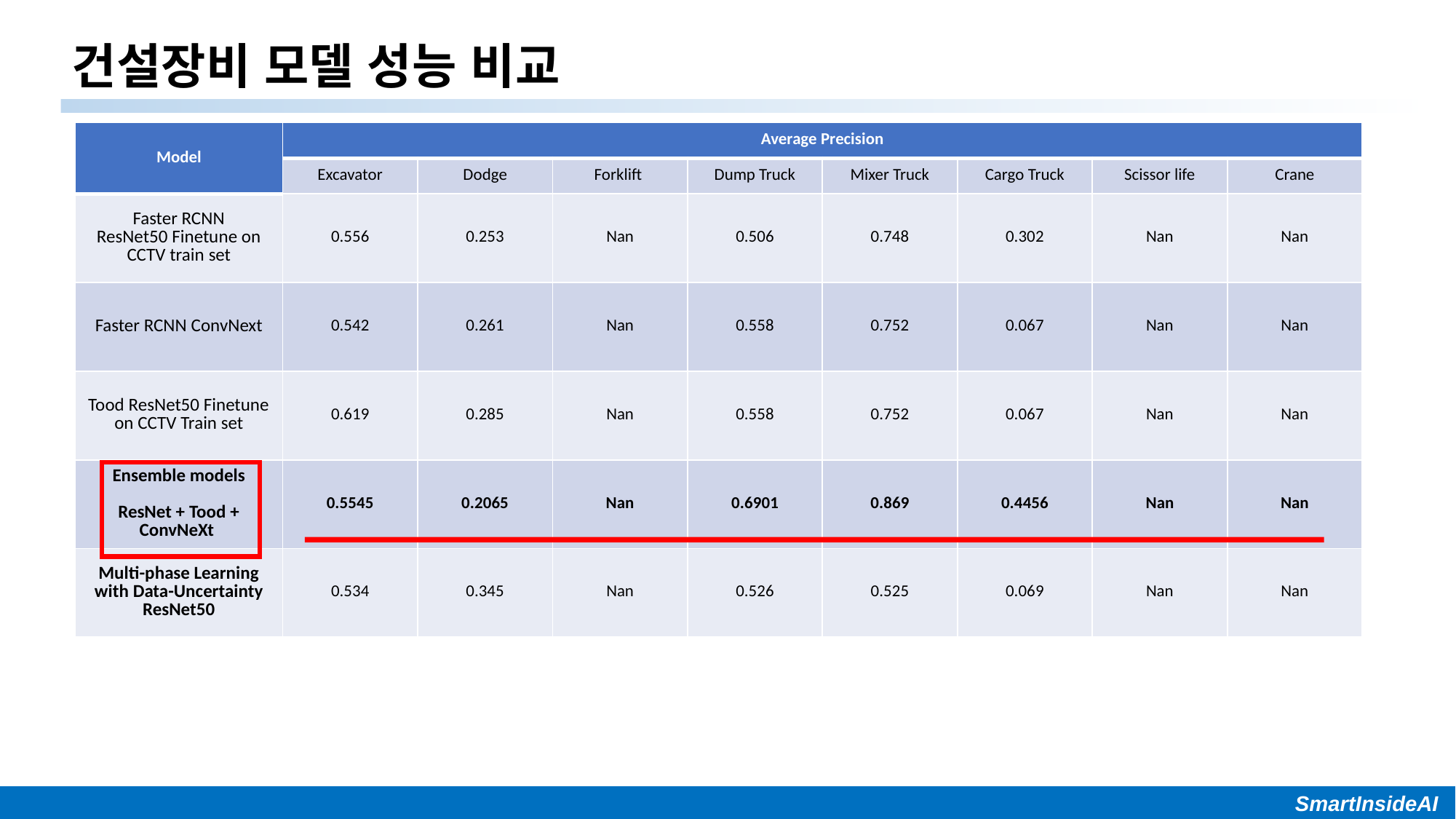

건설장비 모델 성능 비교

| Model​ | Average Precision​ |  |  |  |  |  |  |  |
| --- | --- | --- | --- | --- | --- | --- | --- | --- |
|  | Excavator​ | Dodge​ | Forklift ​ | Dump Truck​ | Mixer Truck​ | Cargo Truck​ | Scissor life​ | Crane​ |
| Faster RCNN ResNet50 Finetune on CCTV train set​ | 0.556 | 0.253 | Nan | 0.506 | 0.748 | 0.302 | Nan | Nan |
| Faster RCNN ConvNext​ | 0.542 | 0.261 | Nan | 0.558 | 0.752 | 0.067 | Nan | Nan |
| Tood ResNet50 Finetune on CCTV Train set | 0.619 | 0.285 | Nan | 0.558 | 0.752 | 0.067 | Nan | Nan |
| Ensemble models ResNet + Tood + ConvNeXt | 0.5545 | 0.2065 | Nan | 0.6901 | 0.869 | 0.4456 | Nan | Nan |
| Multi-phase Learning with Data-Uncertainty ResNet50 | 0.534 | 0.345​ | Nan | 0.526​ | 0.525​ | 0.069​ | Nan​ | Nan |

SmartInsideAI